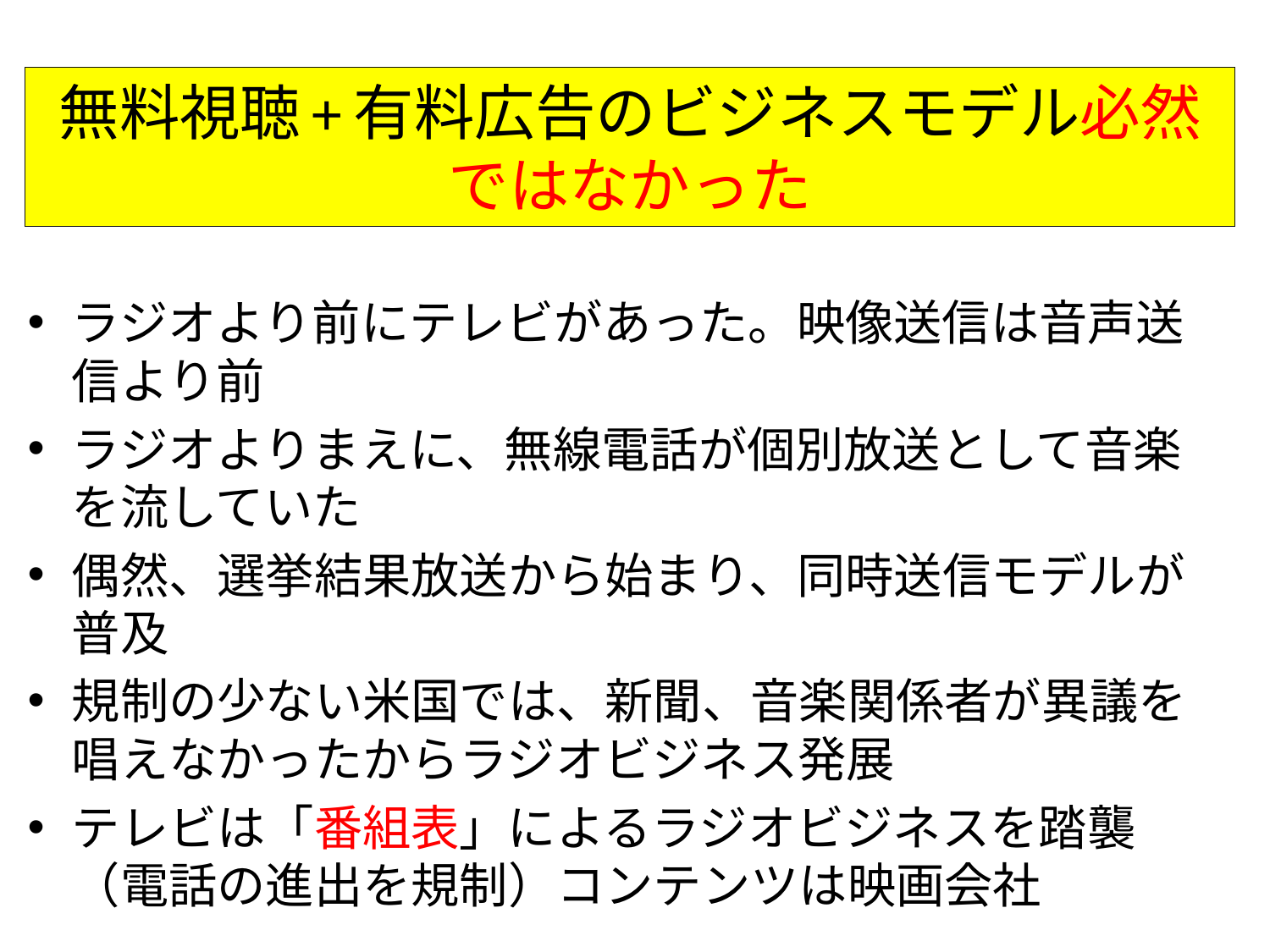

# 無料視聴+有料広告のビジネスモデル必然ではなかった
ラジオより前にテレビがあった。映像送信は音声送信より前
ラジオよりまえに、無線電話が個別放送として音楽を流していた
偶然、選挙結果放送から始まり、同時送信モデルが普及
規制の少ない米国では、新聞、音楽関係者が異議を唱えなかったからラジオビジネス発展
テレビは「番組表」によるラジオビジネスを踏襲（電話の進出を規制）コンテンツは映画会社